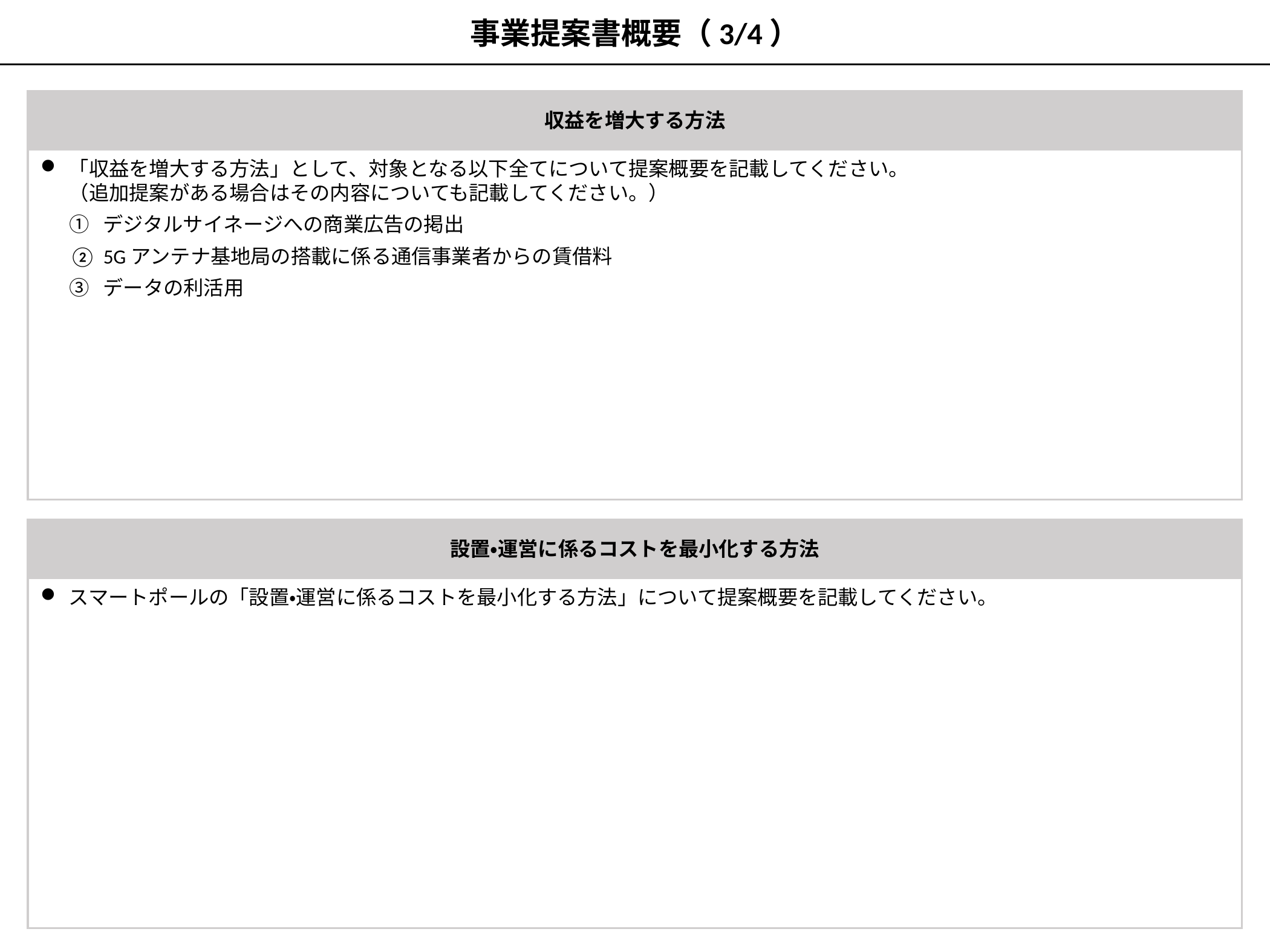

事業提案書概要（3/4）
収益を増大する方法
「収益を増大する方法」として、対象となる以下全てについて提案概要を記載してください。
（追加提案がある場合はその内容についても記載してください。）
デジタルサイネージへの商業広告の掲出
5Gアンテナ基地局の搭載に係る通信事業者からの賃借料
データの利活用
設置・運営に係るコストを最小化する方法
スマートポールの「設置・運営に係るコストを最小化する方法」について提案概要を記載してください。